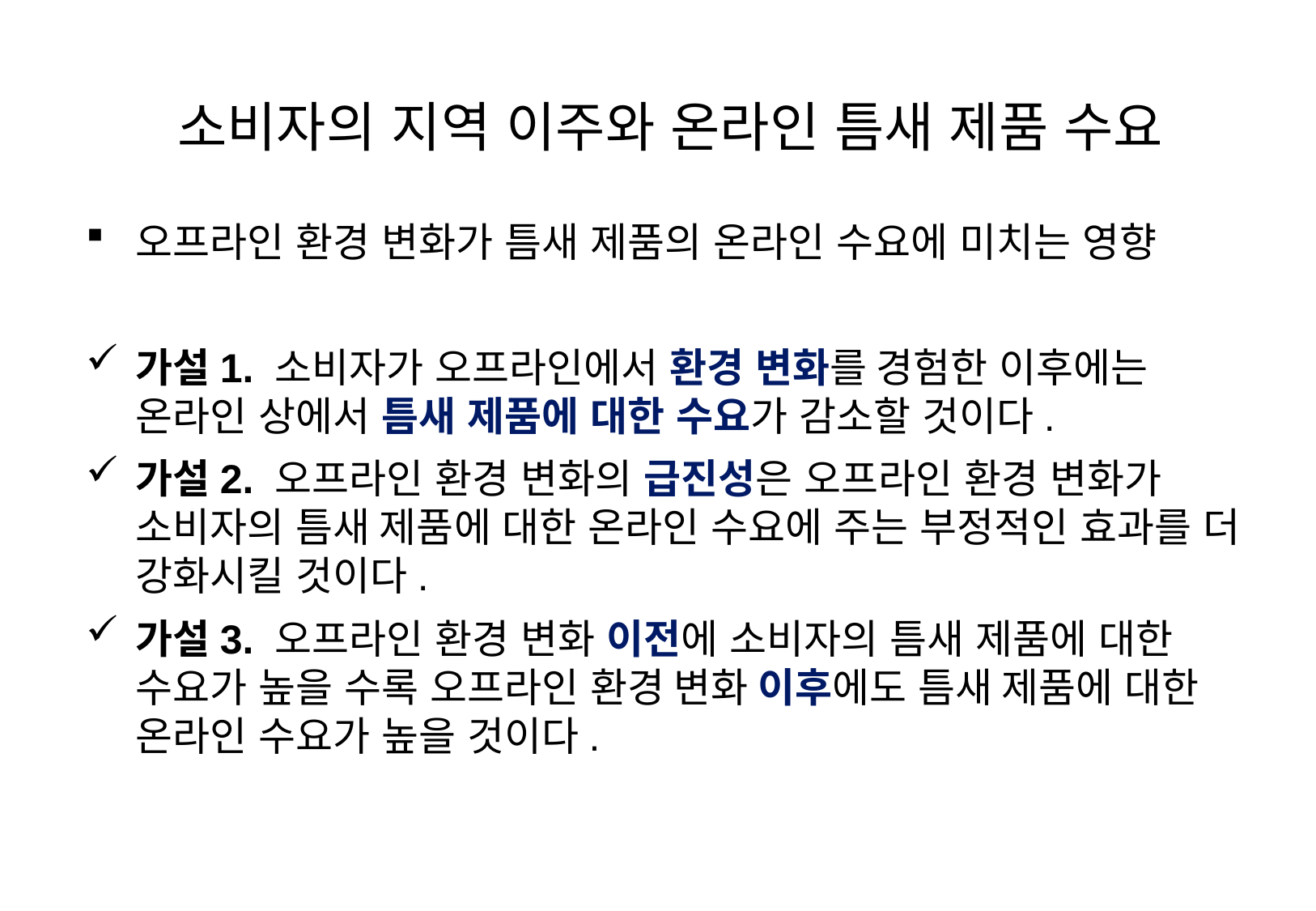

# 소비자의 지역 이주와 온라인 틈새 제품 수요
오프라인 환경 변화가 틈새 제품의 온라인 수요에 미치는 영향

가설1. 소비자가 오프라인에서 환경 변화를 경험한 이후에는 온라인 상에서 틈새 제품에 대한 수요가 감소할 것이다.
가설2. 오프라인 환경 변화의 급진성은 오프라인 환경 변화가 소비자의 틈새 제품에 대한 온라인 수요에 주는 부정적인 효과를 더 강화시킬 것이다.
가설3. 오프라인 환경 변화 이전에 소비자의 틈새 제품에 대한 수요가 높을 수록 오프라인 환경 변화 이후에도 틈새 제품에 대한 온라인 수요가 높을 것이다.